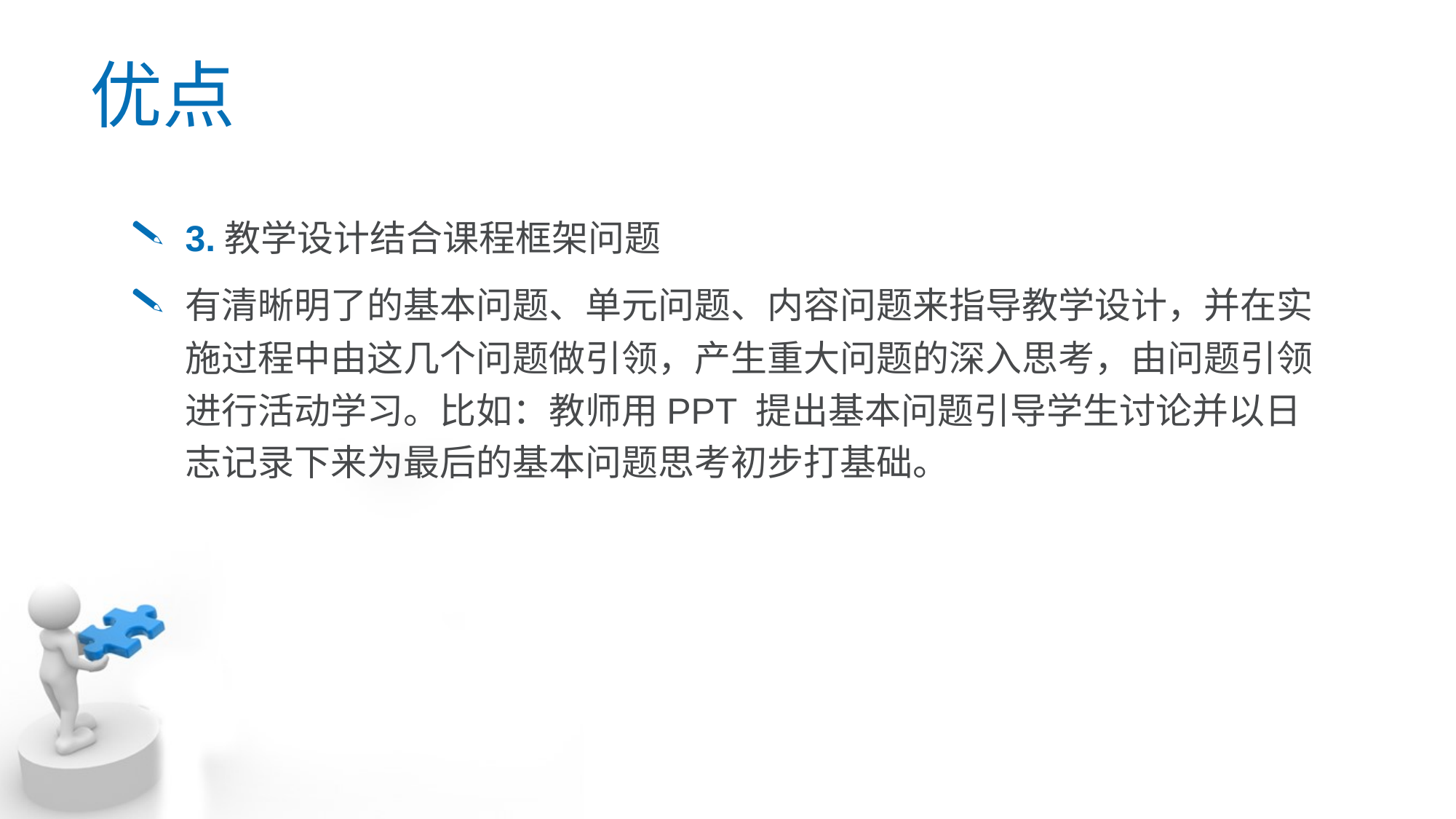

优点
3.教学设计结合课程框架问题
有清晰明了的基本问题、单元问题、内容问题来指导教学设计，并在实施过程中由这几个问题做引领，产生重大问题的深入思考，由问题引领进行活动学习。比如：教师用PPT 提出基本问题引导学生讨论并以日志记录下来为最后的基本问题思考初步打基础。